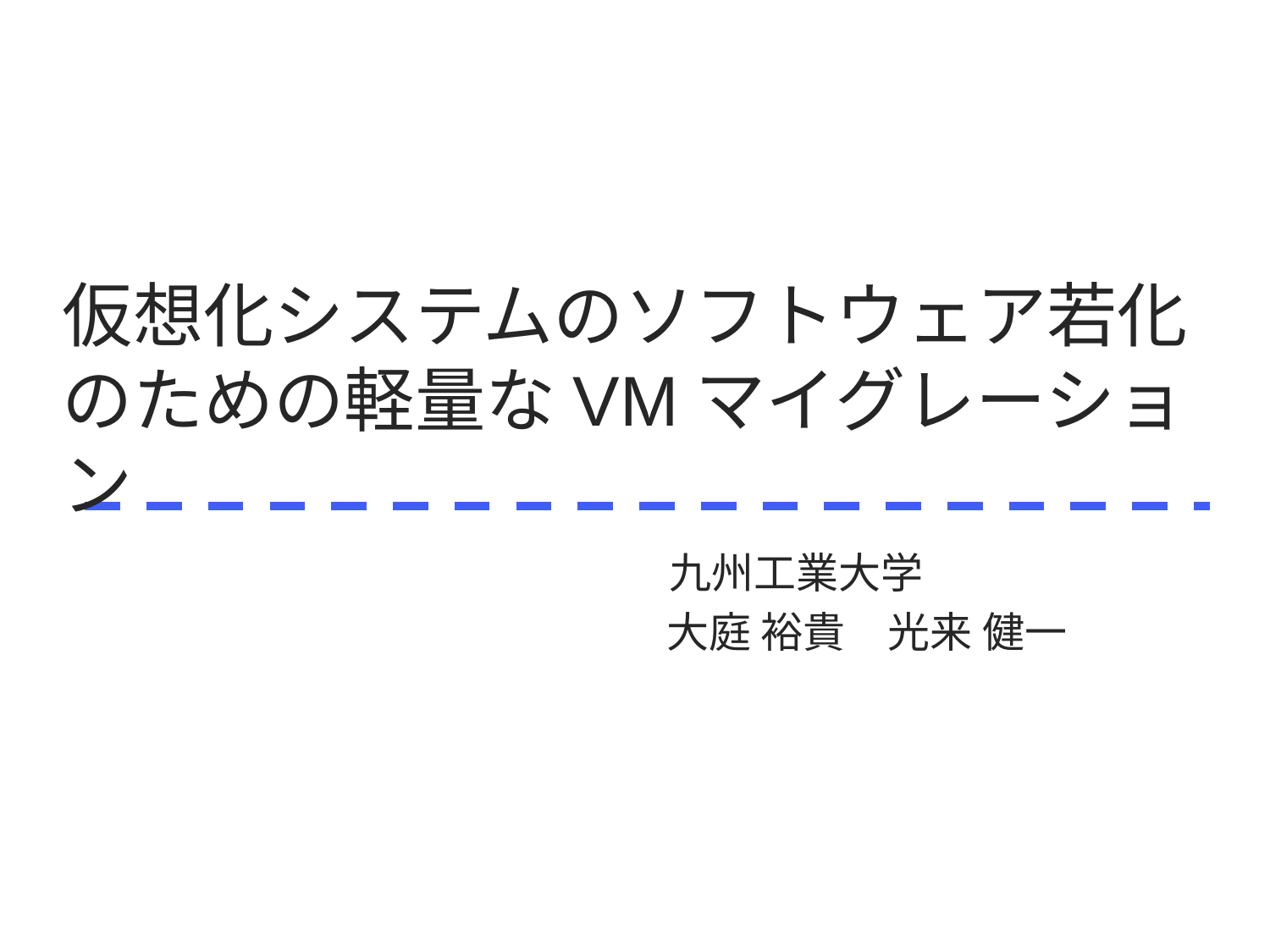

# 仮想化システムのソフトウェア若化のための軽量なVMマイグレーション
　　　　　　　　　　　九州工業大学
大庭 裕貴　光来 健一